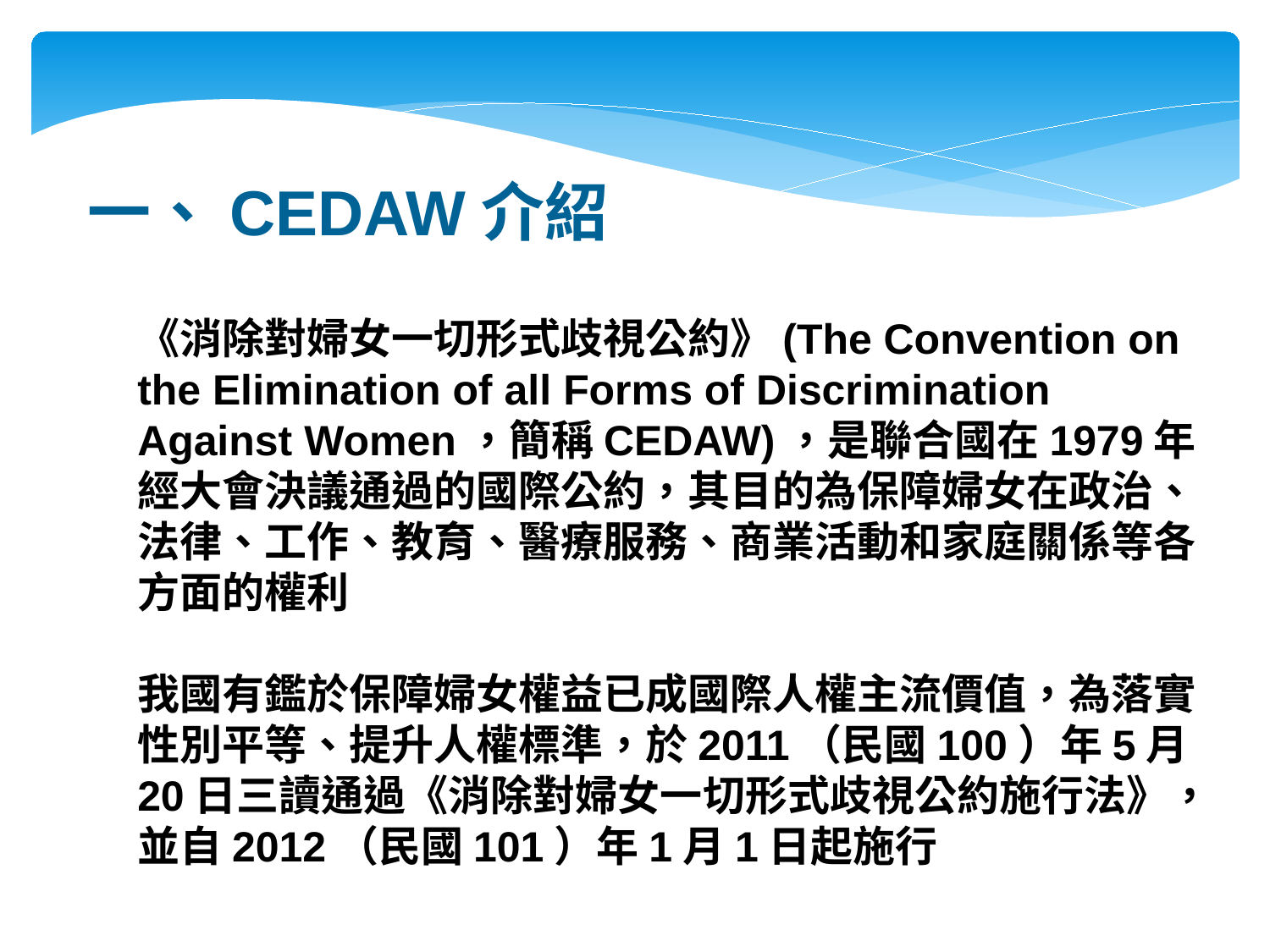

一、CEDAW介紹
《消除對婦女一切形式歧視公約》(The Convention on the Elimination of all Forms of Discrimination Against Women，簡稱CEDAW)，是聯合國在1979年經大會決議通過的國際公約，其目的為保障婦女在政治、法律、工作、教育、醫療服務、商業活動和家庭關係等各方面的權利

我國有鑑於保障婦女權益已成國際人權主流價值，為落實性別平等、提升人權標準，於2011（民國100）年5月20日三讀通過《消除對婦女一切形式歧視公約施行法》，並自2012（民國101）年1月1日起施行